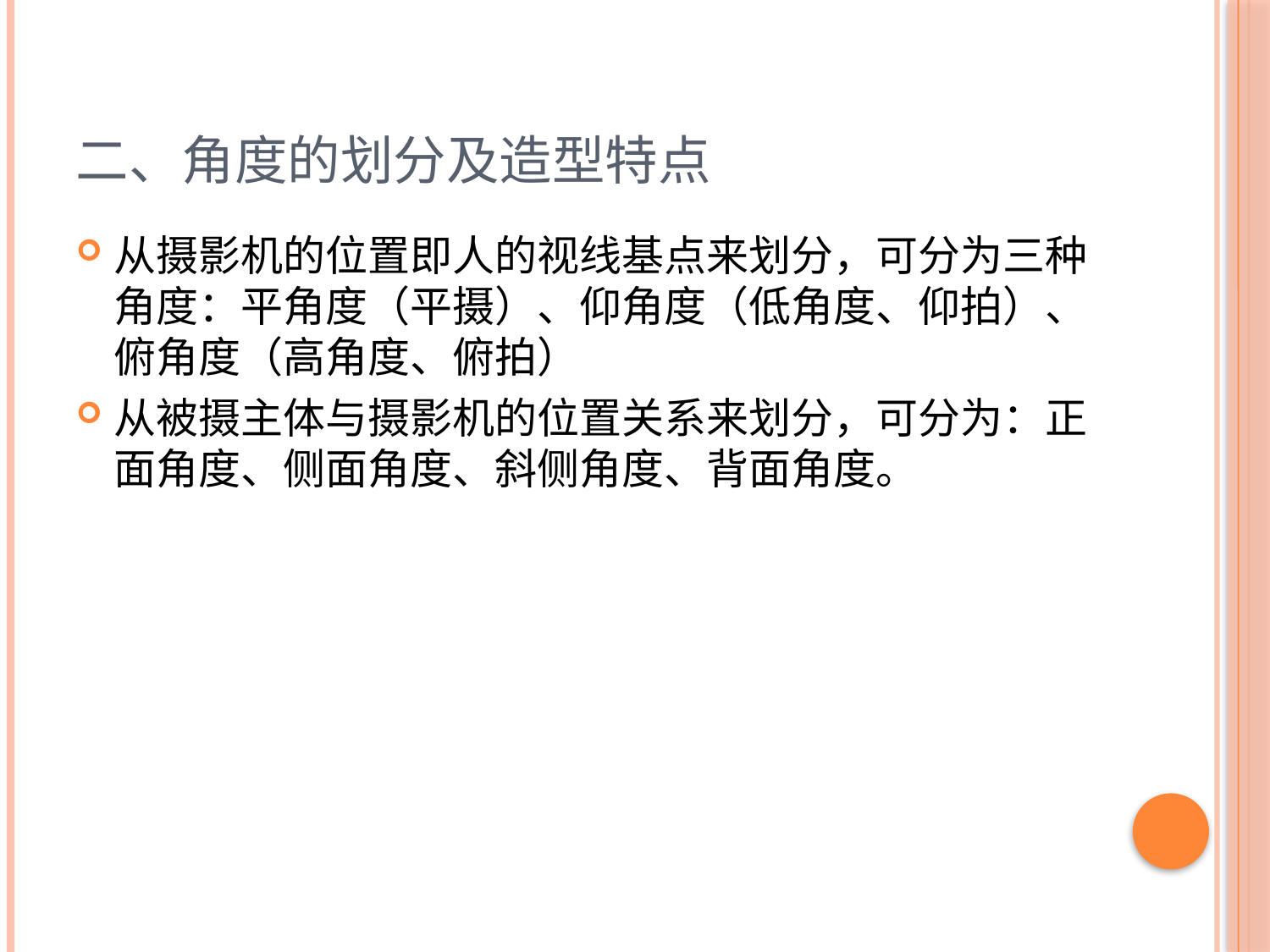

# 二、角度的划分及造型特点
从摄影机的位置即人的视线基点来划分，可分为三种角度：平角度（平摄）、仰角度（低角度、仰拍）、俯角度（高角度、俯拍）
从被摄主体与摄影机的位置关系来划分，可分为：正面角度、侧面角度、斜侧角度、背面角度。